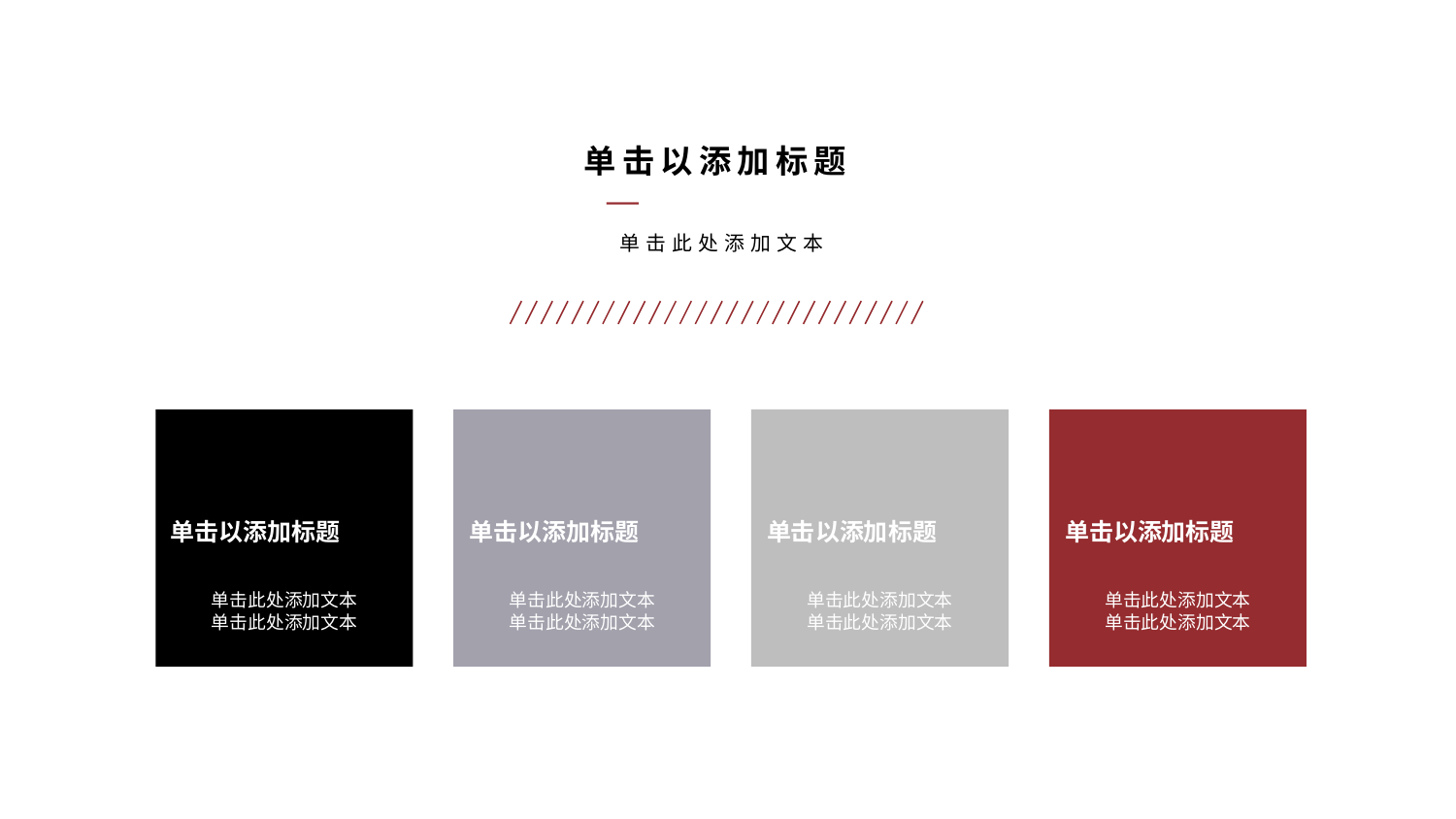

单击以添加标题
—
单击此处添加文本

单击以添加标题
单击此处添加文本
单击此处添加文本
单击以添加标题
单击此处添加文本
单击此处添加文本
单击以添加标题
单击此处添加文本
单击此处添加文本
单击以添加标题
单击此处添加文本
单击此处添加文本